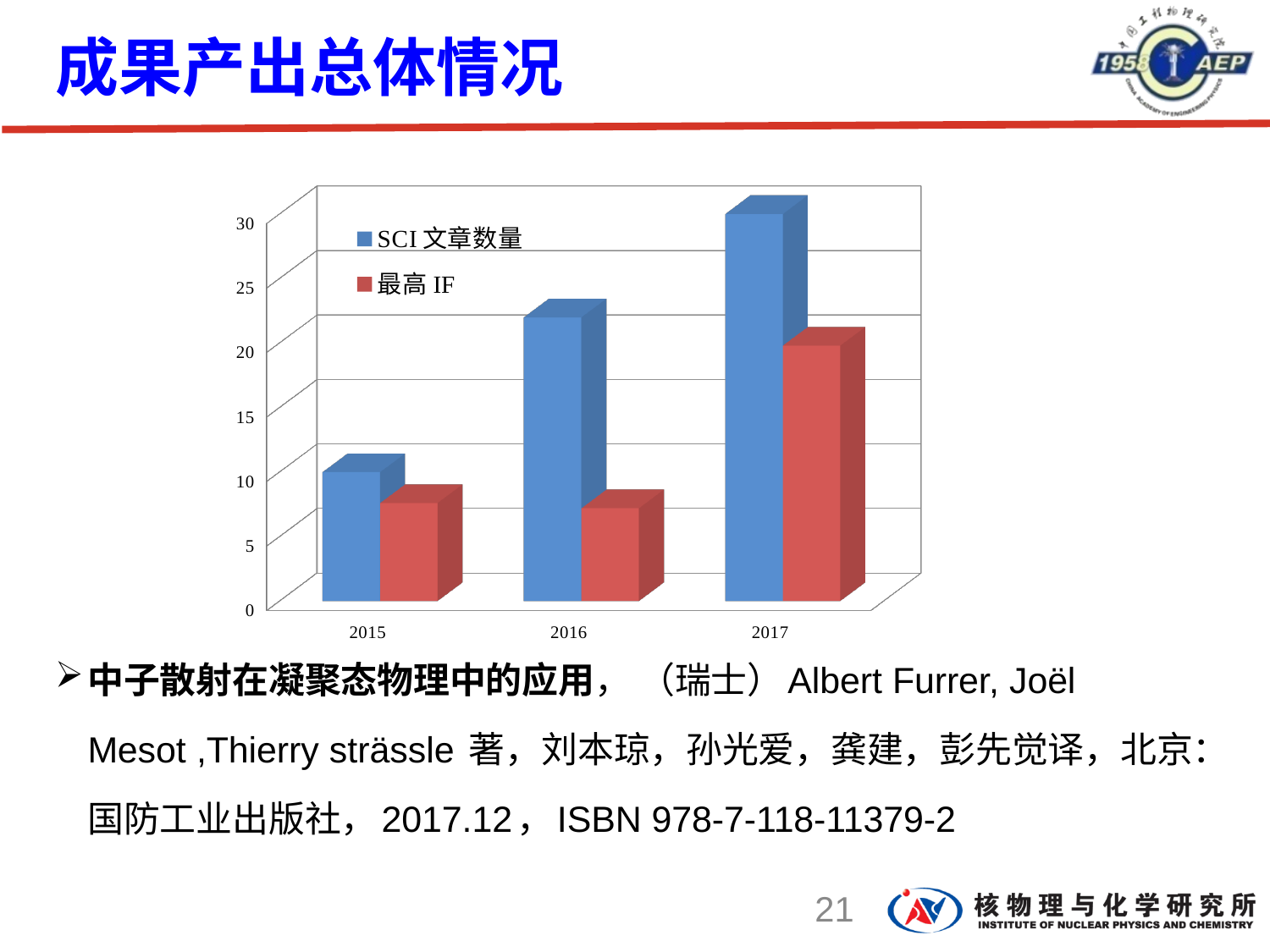

# 成果产出总体情况

中子散射在凝聚态物理中的应用， （瑞士）Albert Furrer, Joël Mesot ,Thierry strässle 著，刘本琼，孙光爱，龚建，彭先觉译，北京：国防工业出版社，2017.12，ISBN 978-7-118-11379-2

[unsupported chart]

21